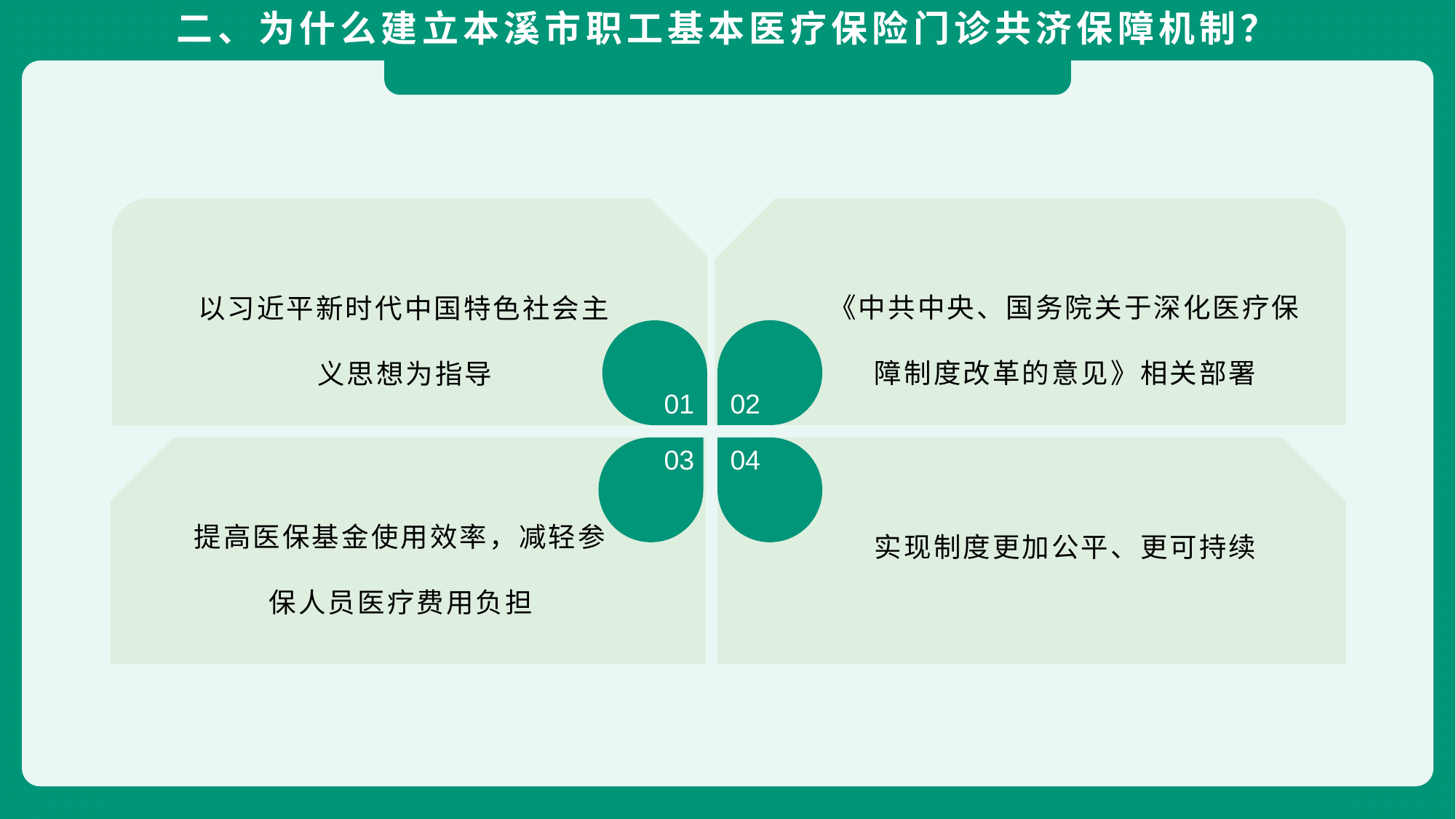

二、为什么建立本溪市职工基本医疗保险门诊共济保障机制？

《中共中央、国务院关于深化医疗保障制度改革的意见》相关部署

以习近平新时代中国特色社会主义思想为指导

01
02

提高医保基金使用效率，减轻参保人员医疗费用负担

实现制度更加公平、更可持续
03
04
docerID:4610637